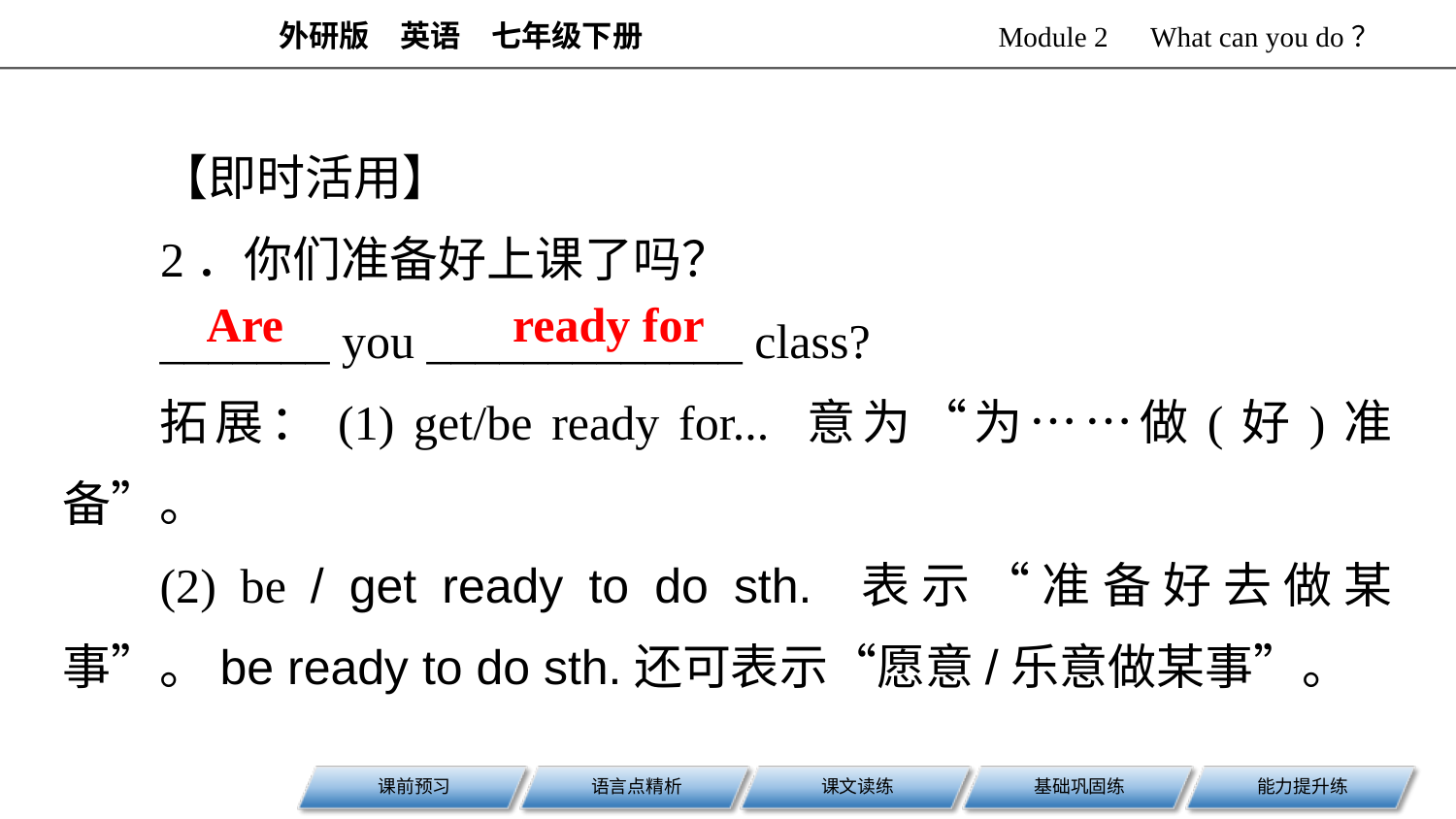

【即时活用】
2．你们准备好上课了吗？
_______ you _____________ class?
拓展：(1) get/be ready for... 意为“为……做(好)准备”。
(2) be / get ready to do sth. 表示“准备好去做某事”。be ready to do sth.还可表示“愿意/乐意做某事”。
Are
ready for